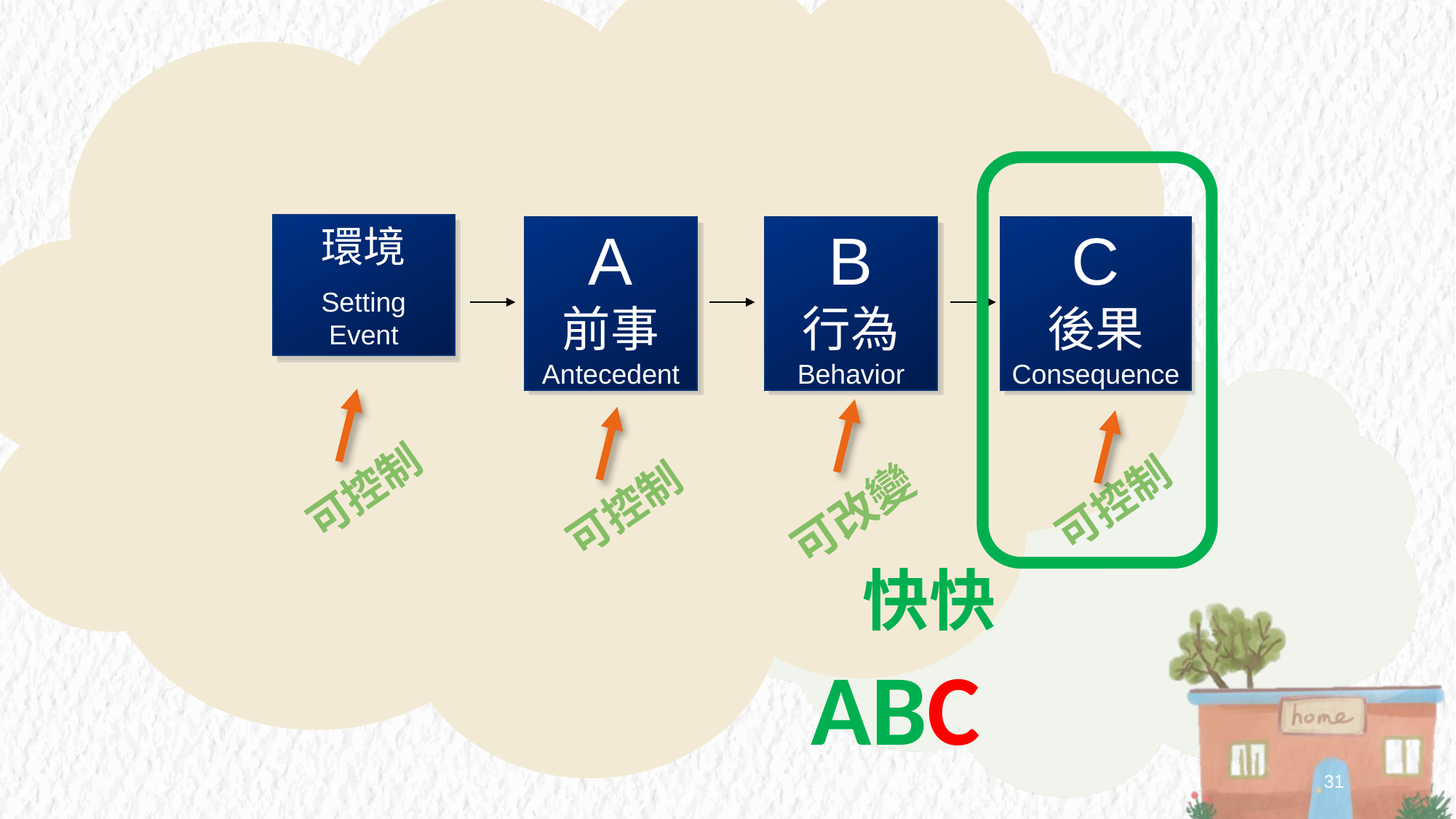

#

環境
Setting Event
A
前事
Antecedent
B
行為
Behavior
C
後果
Consequence
可控制
可改變
可控制
可控制
 快快ABC
31